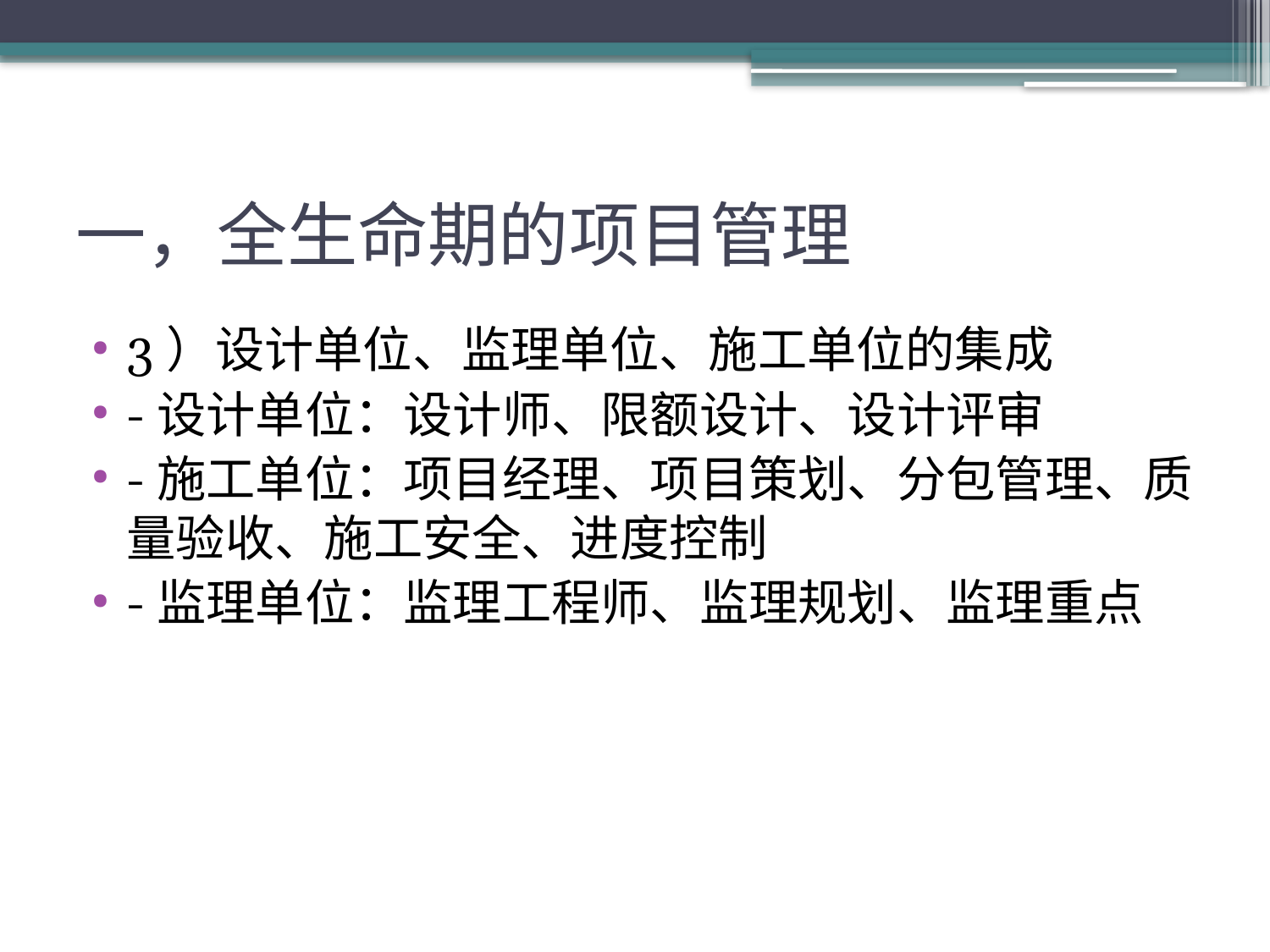

# 一，全生命期的项目管理
3）设计单位、监理单位、施工单位的集成
-设计单位：设计师、限额设计、设计评审
-施工单位：项目经理、项目策划、分包管理、质量验收、施工安全、进度控制
-监理单位：监理工程师、监理规划、监理重点